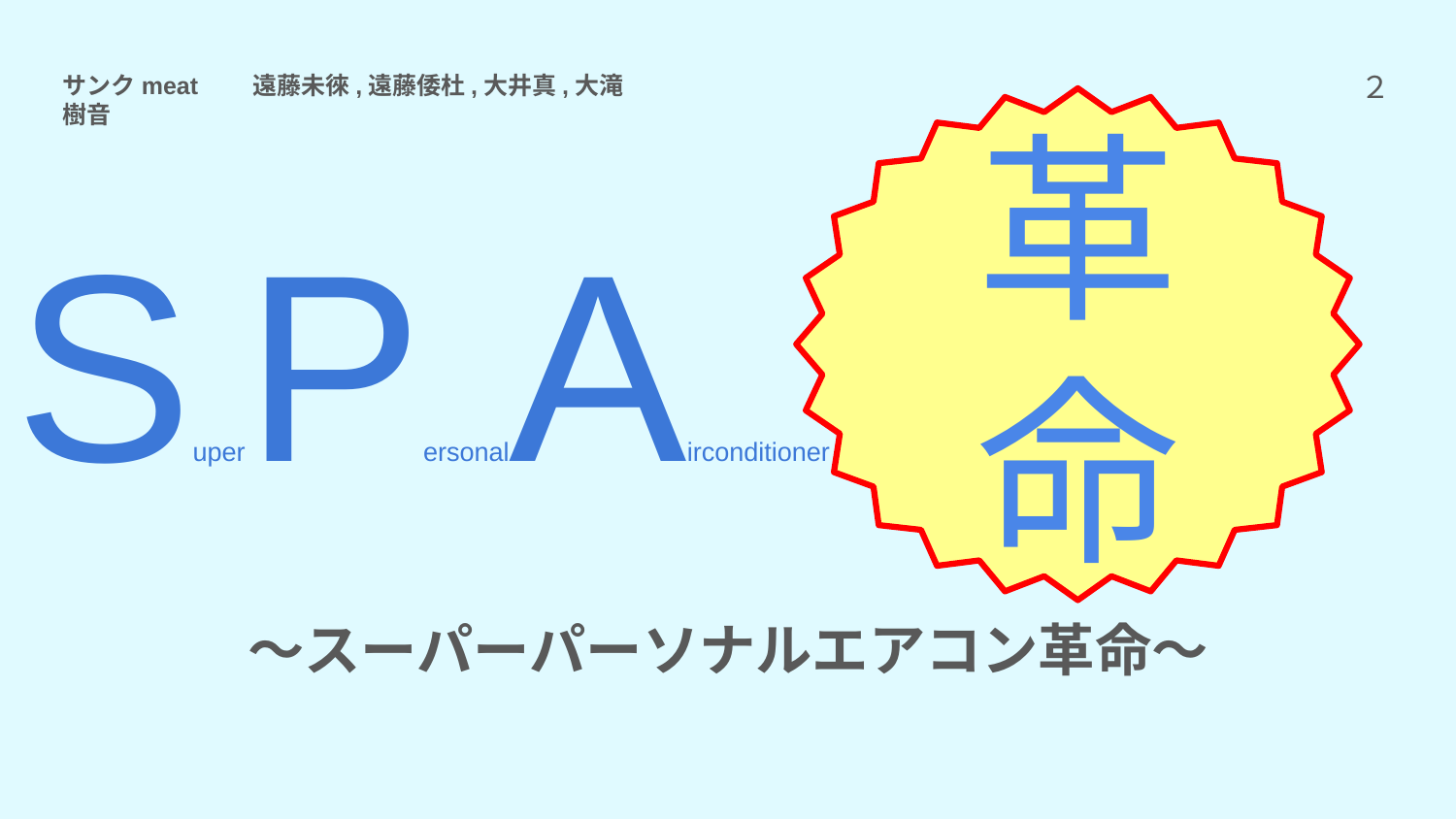

２
サンクmeat　　遠藤未徠,遠藤倭杜,大井真,大滝樹音
革命
# SuperPersonalAirconditioner
～スーパーパーソナルエアコン革命～